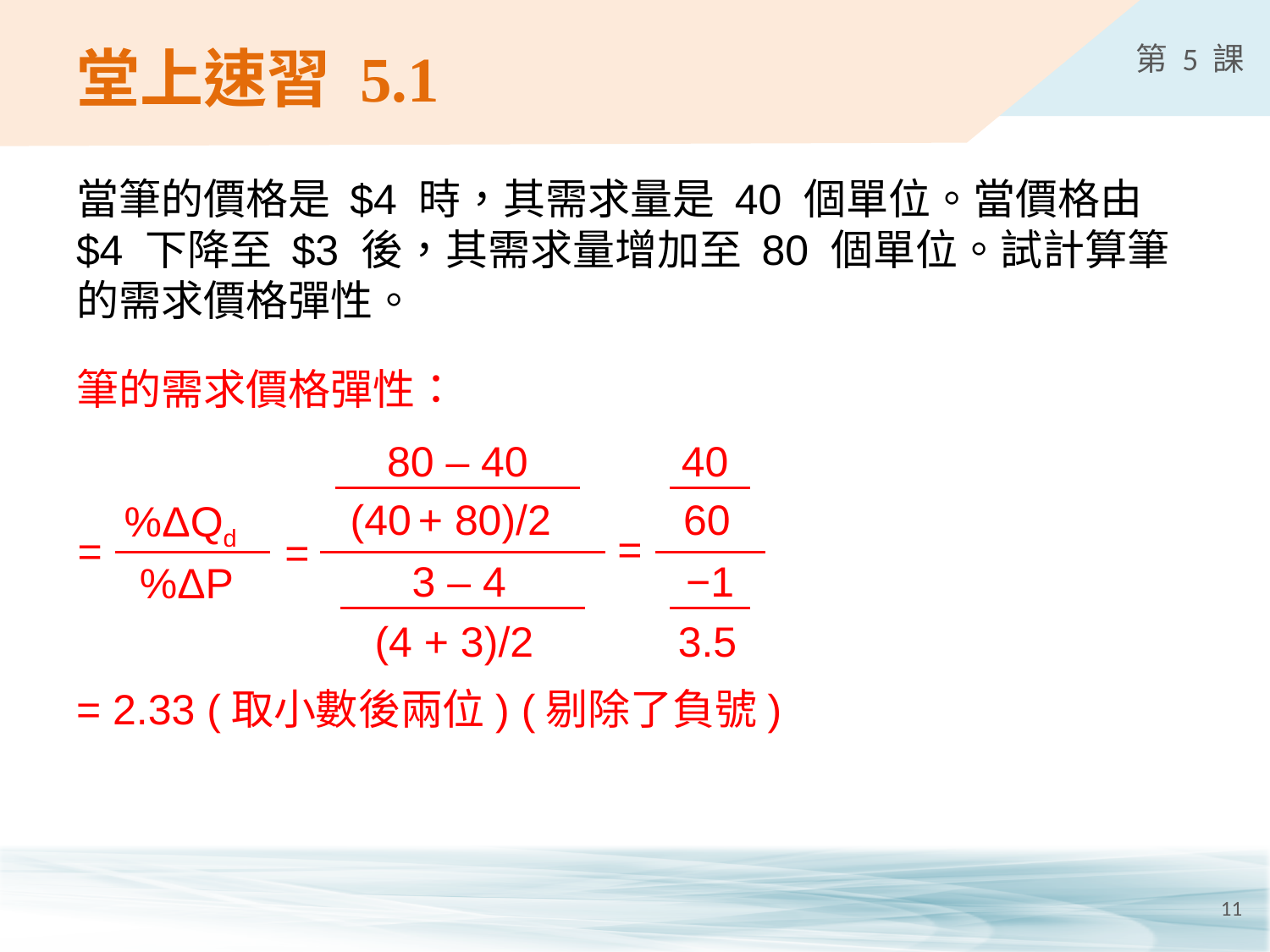

# 堂上速習 5.1
當筆的價格是 $4 時，其需求量是 40 個單位。當價格由 $4 下降至 $3 後，其需求量增加至 80 個單位。試計算筆的需求價格彈性。
筆的需求價格彈性：
80 ‒ 40
(40 + 80)/2
=
=
3 ‒ 4
(4 + 3)/2
40
60
%ΔQd
=
−1
%ΔP
3.5
= 2.33 (取小數後兩位) (剔除了負號)
11